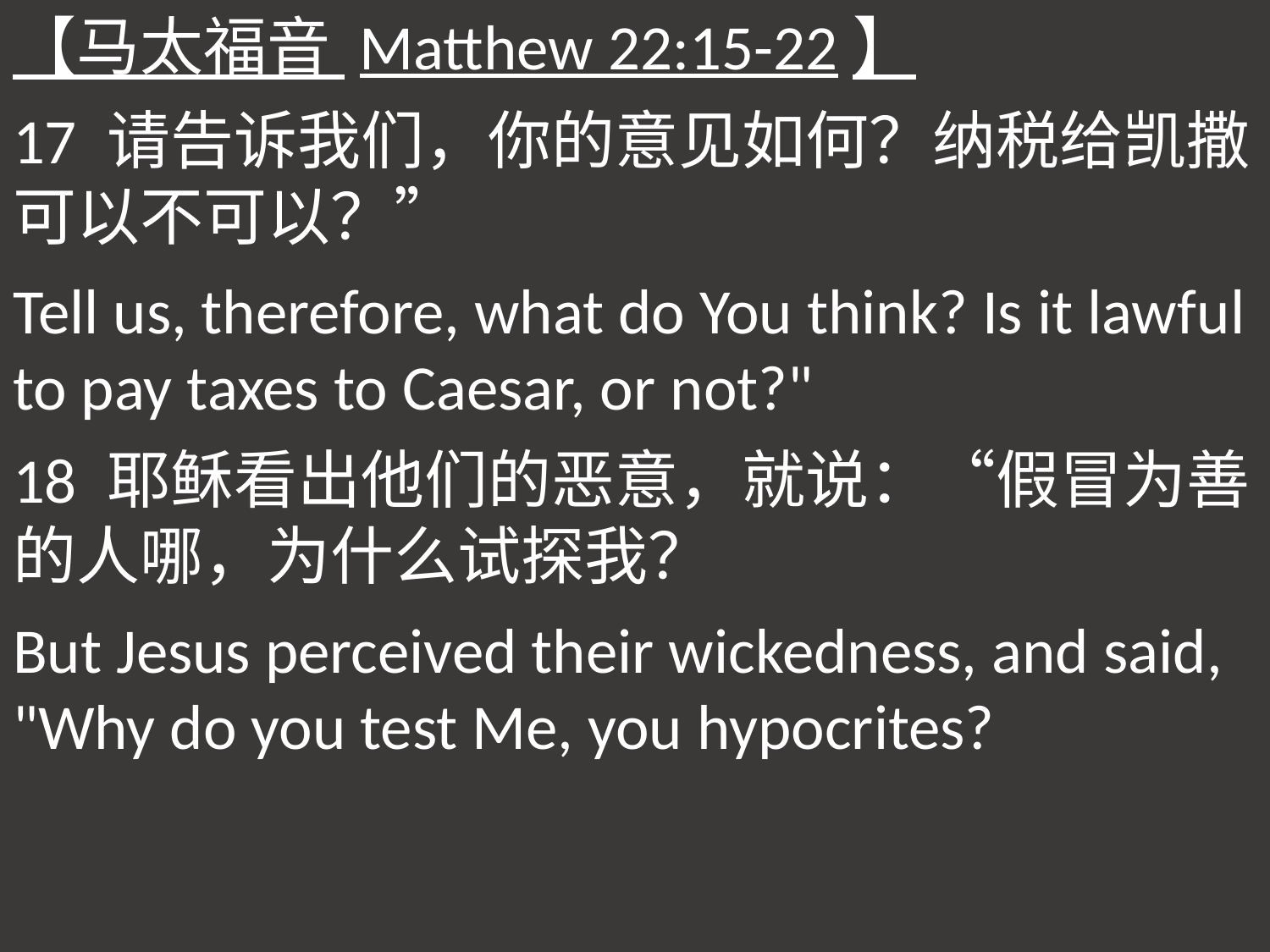

【马太福音 Matthew 22:15-22】
17 请告诉我们，你的意见如何？纳税给凯撒可以不可以？”
Tell us, therefore, what do You think? Is it lawful to pay taxes to Caesar, or not?"
18 耶稣看出他们的恶意，就说：“假冒为善的人哪，为什么试探我？
But Jesus perceived their wickedness, and said, "Why do you test Me, you hypocrites?